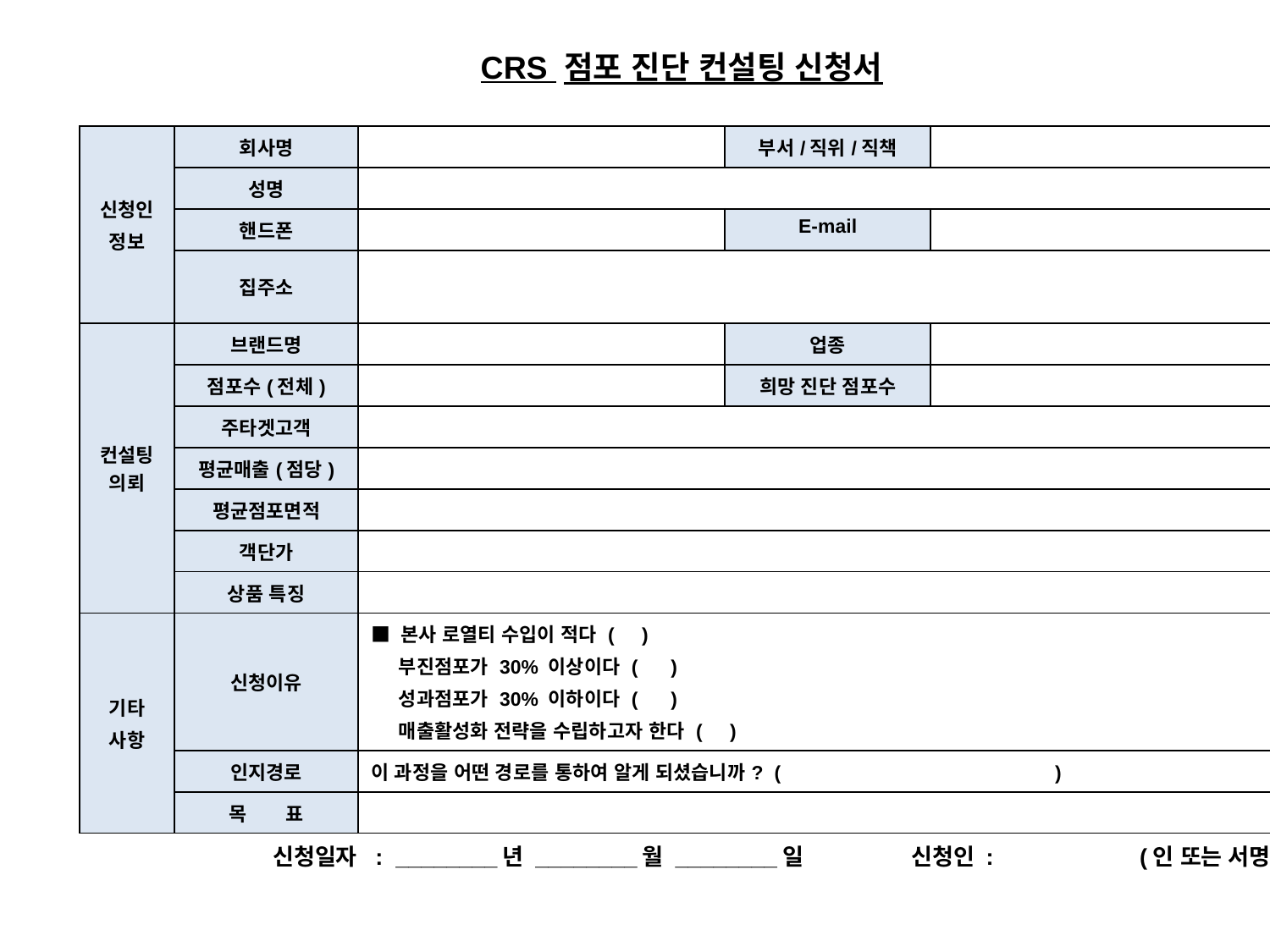

CRS 점포 진단 컨설팅 신청서

| 신청인 정보 | 회사명 |  | 부서/직위/직책 |  |
| --- | --- | --- | --- | --- |
|  | 성명 |  |  |  |
|  | 핸드폰 |  | E-mail |  |
|  | 집주소 |  |  |  |
| 컨설팅 의뢰 | 브랜드명 |  | 업종 |  |
|  | 점포수(전체) |  | 희망 진단 점포수 |  |
|  | 주타겟고객 |  |  |  |
|  | 평균매출(점당) |  |  |  |
|  | 평균점포면적 |  |  |  |
|  | 객단가 |  |  |  |
|  | 상품 특징 |  |  |  |
| 기타 사항 | 신청이유 | ■ 본사 로열티 수입이 적다 ( ) 부진점포가 30% 이상이다 ( ) 성과점포가 30% 이하이다 ( ) 매출활성화 전략을 수립하고자 한다 ( ) |  |  |
|  | 인지경로 | 이 과정을 어떤 경로를 통하여 알게 되셨습니까? ( ) |  |  |
|  | 목 표 |  |  |  |
 신청일자  :  ________년 ________월 ________일                 신청인 :                       (인 또는 서명)